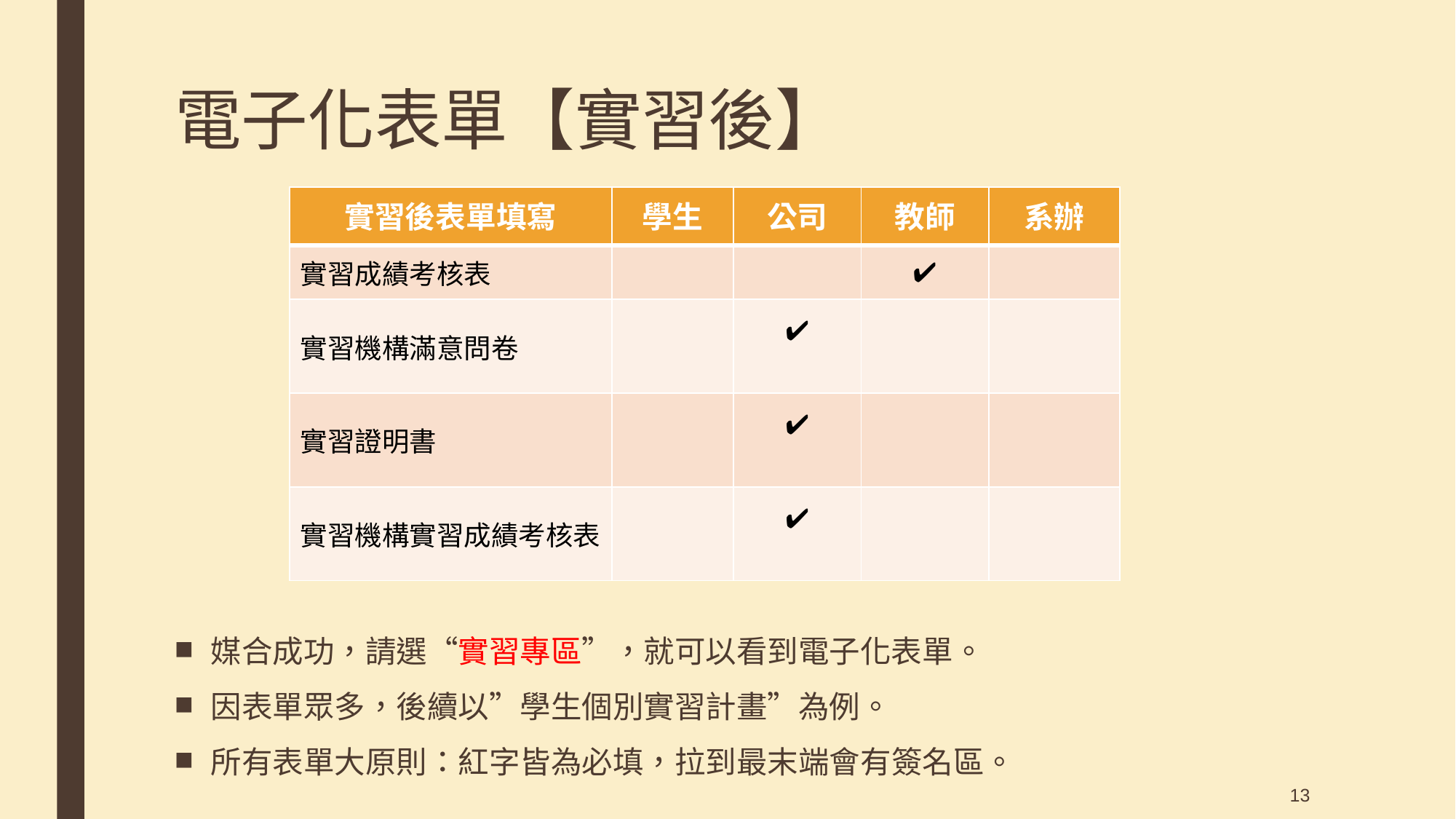

# 電子化表單【實習後】
| 實習後表單填寫 | 學生 | 公司 | 教師 | 系辦 |
| --- | --- | --- | --- | --- |
| 實習成績考核表 |  |  | ✔ |  |
| 實習機構滿意問卷 |  | ✔ |  |  |
| 實習證明書 |  | ✔ |  |  |
| 實習機構實習成績考核表 |  | ✔ |  |  |
媒合成功，請選“實習專區”，就可以看到電子化表單。
因表單眾多，後續以”學生個別實習計畫”為例。
所有表單大原則：紅字皆為必填，拉到最末端會有簽名區。
13